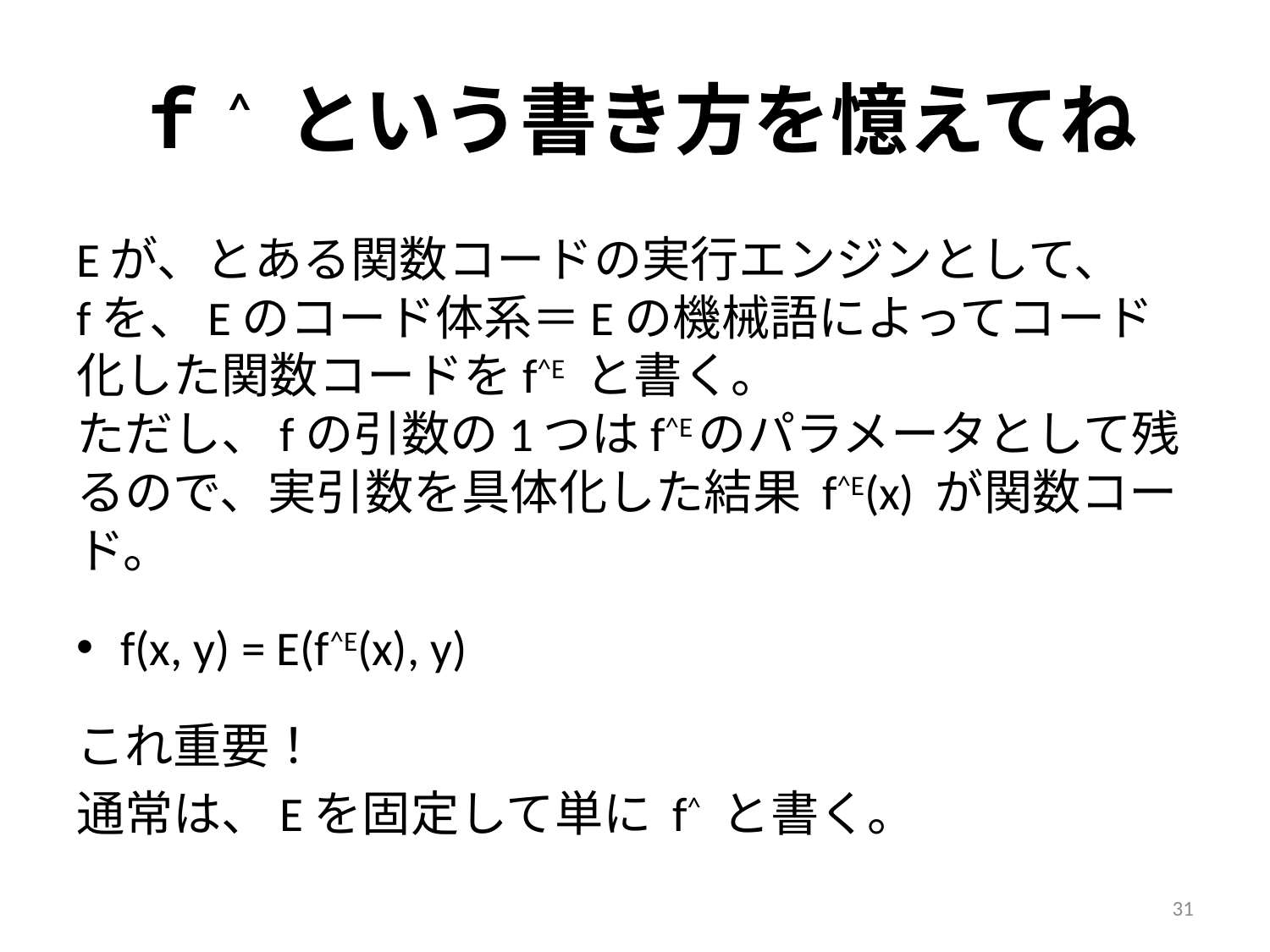

# ｆ^ という書き方を憶えてね
Eが、とある関数コードの実行エンジンとして、
fを、Eのコード体系＝Eの機械語によってコード化した関数コードをf^E と書く。
ただし、fの引数の1つはf^Eのパラメータとして残るので、実引数を具体化した結果 f^E(x) が関数コード。

f(x, y) = E(f^E(x), y)

これ重要！
通常は、Eを固定して単に f^ と書く。
31